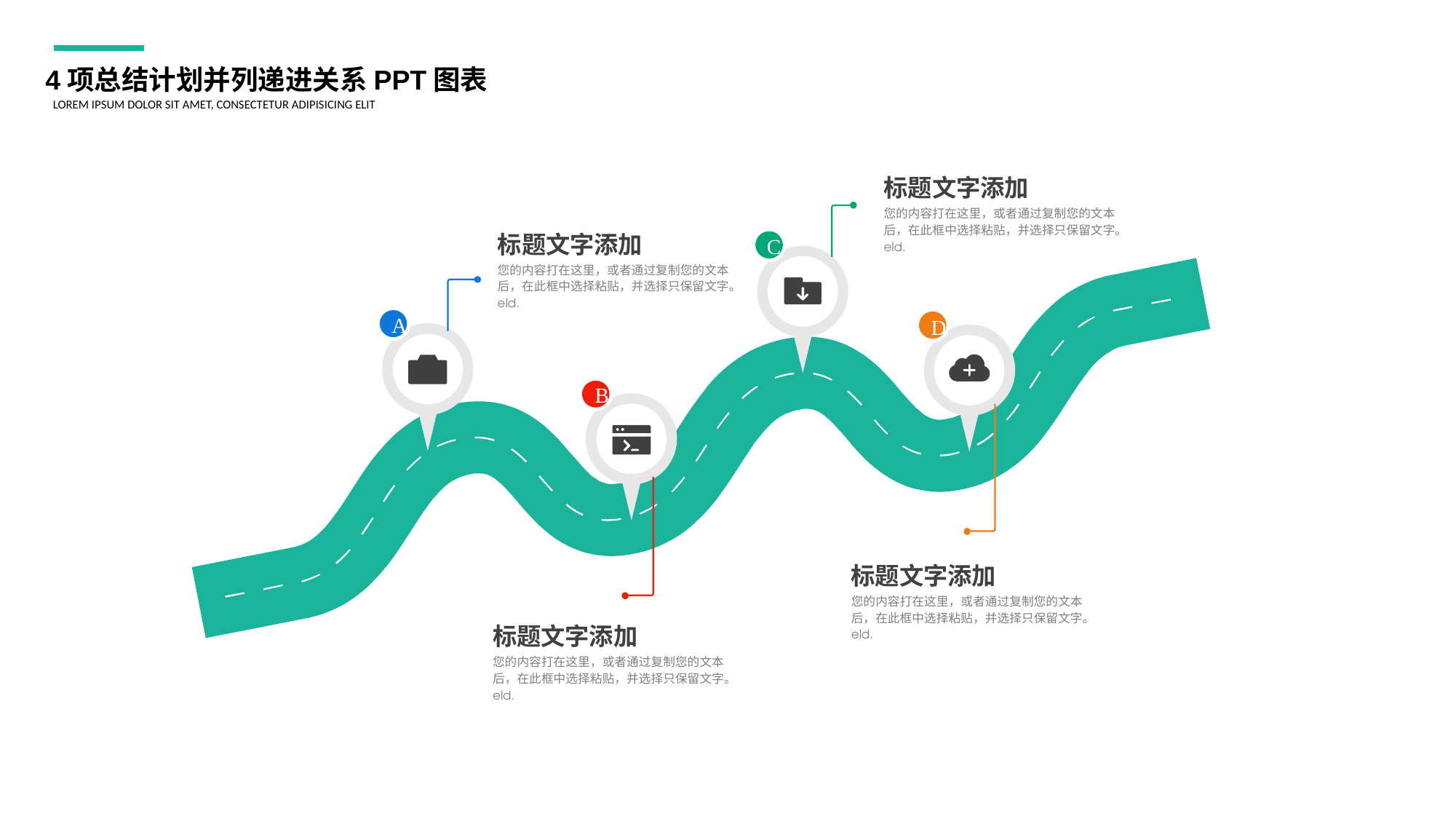

4项总结计划并列递进关系PPT图表
LOREM IPSUM DOLOR SIT AMET, CONSECTETUR ADIPISICING ELIT
标题文字添加
您的内容打在这里，或者通过复制您的文本后，在此框中选择粘贴，并选择只保留文字。eld.

标题文字添加
您的内容打在这里，或者通过复制您的文本后，在此框中选择粘贴，并选择只保留文字。eld.

C

A
D

B

标题文字添加
您的内容打在这里，或者通过复制您的文本后，在此框中选择粘贴，并选择只保留文字。eld.

标题文字添加
您的内容打在这里，或者通过复制您的文本后，在此框中选择粘贴，并选择只保留文字。eld.